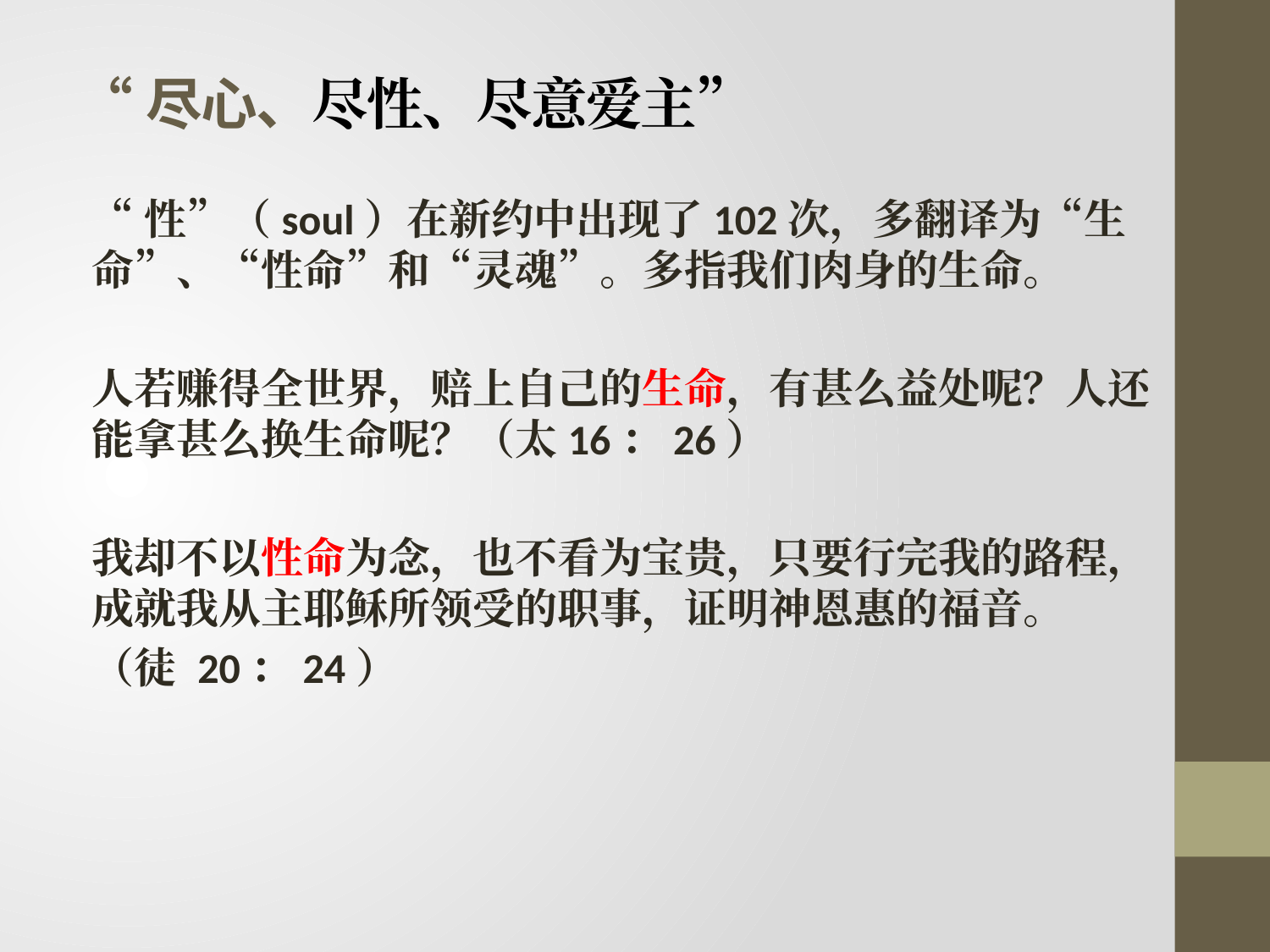

# “尽心、尽性、尽意爱主”
“性”（soul）在新约中出现了102次，多翻译为“生命”、“性命”和“灵魂”。多指我们肉身的生命。

人若赚得全世界，赔上自己的生命，有甚么益处呢？人还能拿甚么换生命呢？（太16：26）

我却不以性命为念，也不看为宝贵，只要行完我的路程，成就我从主耶稣所领受的职事，证明神恩惠的福音。
（徒 20：24）